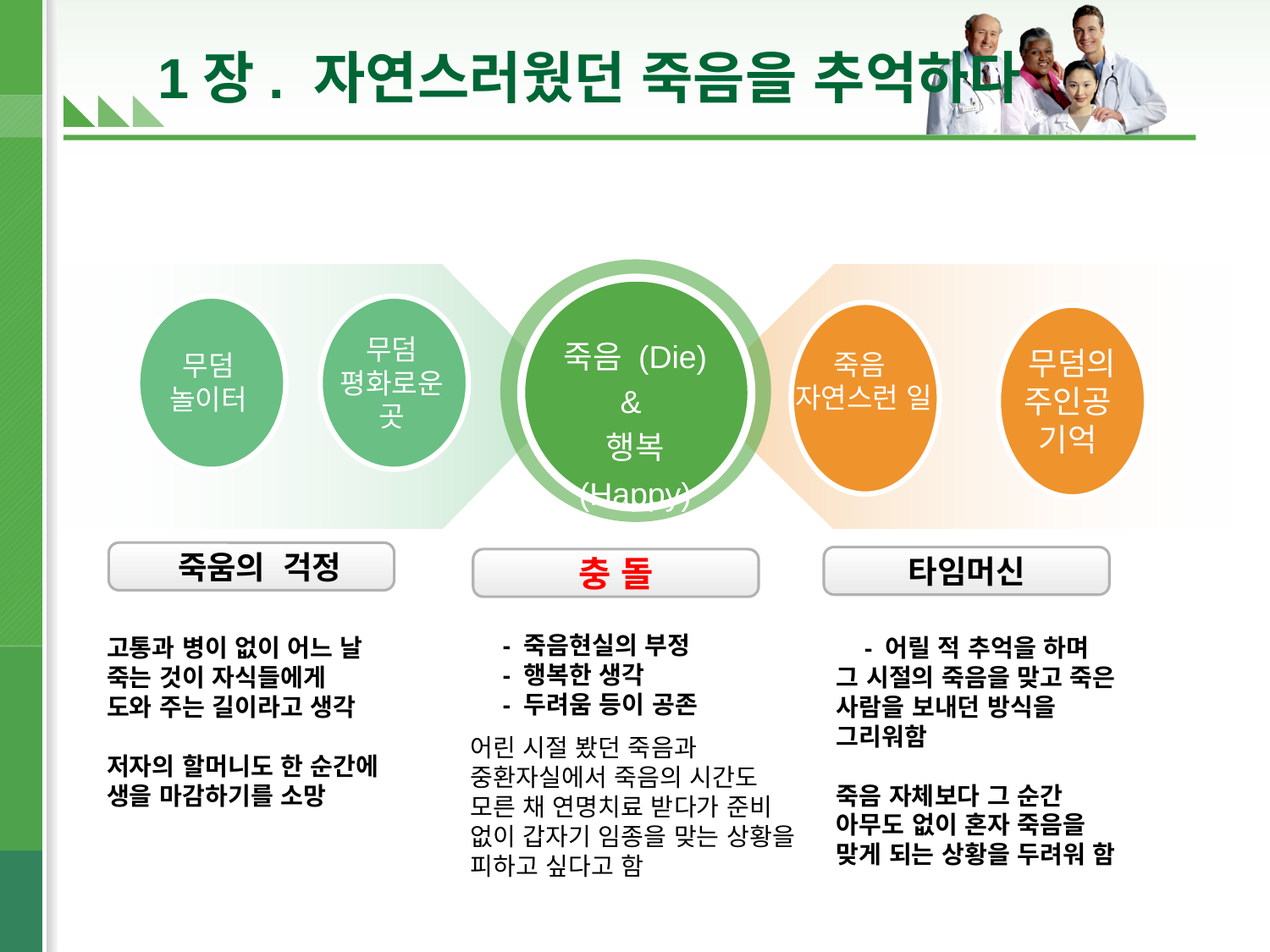

# 1장. 자연스러웠던 죽음을 추억하다

무덤의
주인공
기억
죽음 (Die)
&
행복 (Happy)
무덤
평화로운 곳
죽음
자연스런 일

무덤
놀이터
 죽움의  걱정
타임머신
충 돌
    - 죽음현실의 부정
    - 행복한 생각
    - 두려움 등이 공존
고통과 병이 없이 어느 날  죽는 것이 자식들에게
도와 주는 길이라고 생각

저자의 할머니도 한 순간에 생을 마감하기를 소망
    - 어릴 적 추억을 하며  그 시절의 죽음을 맞고 죽은 사람을 보내던 방식을 그리워함

죽음 자체보다 그 순간 아무도 없이 혼자 죽음을 맞게 되는 상황을 두려워 함
어린 시절 봤던 죽음과
중환자실에서 죽음의 시간도 모른 채 연명치료 받다가 준비 없이 갑자기 임종을 맞는 상황을 피하고 싶다고 함